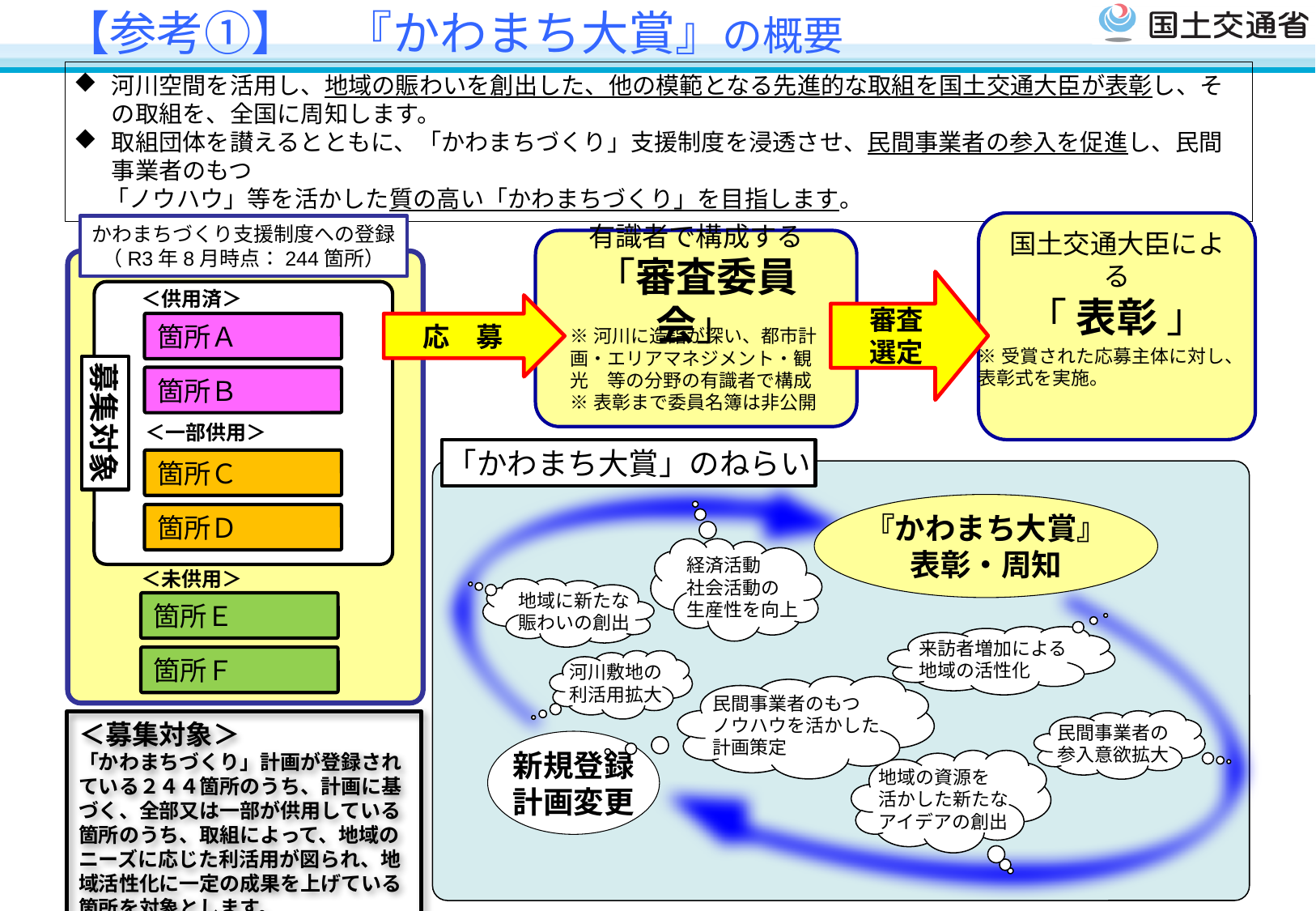

【参考①】　『かわまち大賞』の概要
河川空間を活用し、地域の賑わいを創出した、他の模範となる先進的な取組を国土交通大臣が表彰し、その取組を、全国に周知します。
取組団体を讃えるとともに、「かわまちづくり」支援制度を浸透させ、民間事業者の参入を促進し、民間事業者のもつ
     「ノウハウ」等を活かした質の高い「かわまちづくり」を目指します。
かわまちづくり支援制度への登録
（R3年8月時点：244箇所）
有識者で構成する
「審査委員会」

国土交通大臣による
「 表彰 」

審査
選定

＜供用済＞
応　募
別　紙　２
箇所Ａ
※河川に造詣が深い、都市計画・エリアマネジメント・観光　等の分野の有識者で構成
※表彰まで委員名簿は非公開
※受賞された応募主体に対し、
表彰式を実施。
募集対象
箇所Ｂ

＜一部供用＞
「かわまち大賞」のねらい
箇所Ｃ

『かわまち大賞』
表彰・周知
箇所Ｄ

経済活動
社会活動の
生産性を向上
＜未供用＞
地域に新たな
賑わいの創出
箇所Ｅ
来訪者増加による
地域の活性化
箇所Ｆ
河川敷地の
利活用拡大
民間事業者のもつ
ノウハウを活かした
計画策定
民間事業者の
参入意欲拡大
＜募集対象＞
「かわまちづくり」計画が登録されている２４４箇所のうち、計画に基づく、全部又は一部が供用している箇所のうち、取組によって、地域のニーズに応じた利活用が図られ、地域活性化に一定の成果を上げている箇所を対象とします。
新規登録
計画変更
地域の資源を
活かした新たな
アイデアの創出